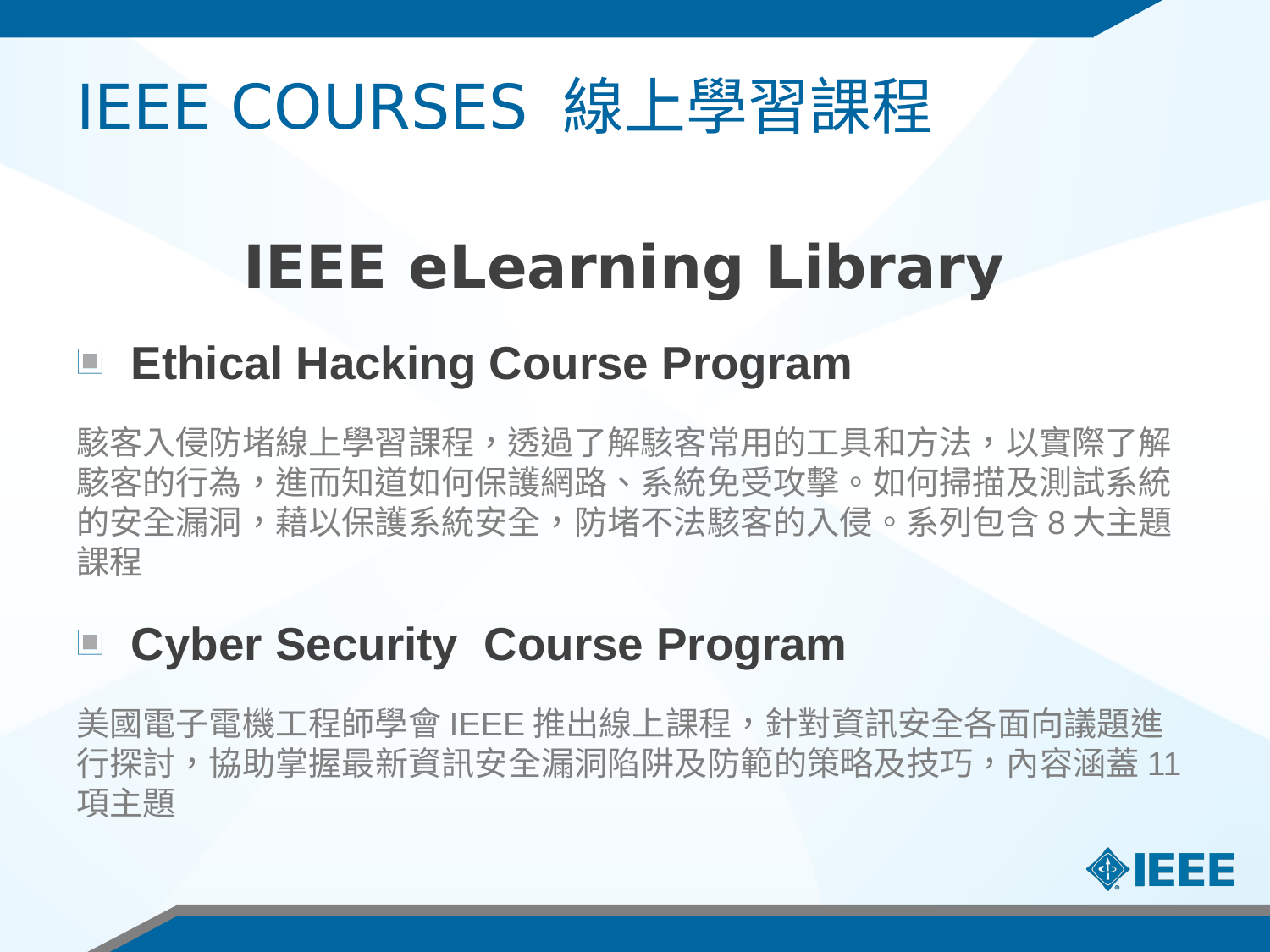

# IEEE COURSES 線上學習課程
IEEE eLearning Library
 Ethical Hacking Course Program
駭客入侵防堵線上學習課程，透過了解駭客常用的工具和方法，以實際了解駭客的行為，進而知道如何保護網路、系統免受攻擊。如何掃描及測試系統的安全漏洞，藉以保護系統安全，防堵不法駭客的入侵。系列包含8大主題課程
 Cyber Security  Course Program
美國電子電機工程師學會IEEE推出線上課程，針對資訊安全各面向議題進行探討，協助掌握最新資訊安全漏洞陷阱及防範的策略及技巧，內容涵蓋11項主題